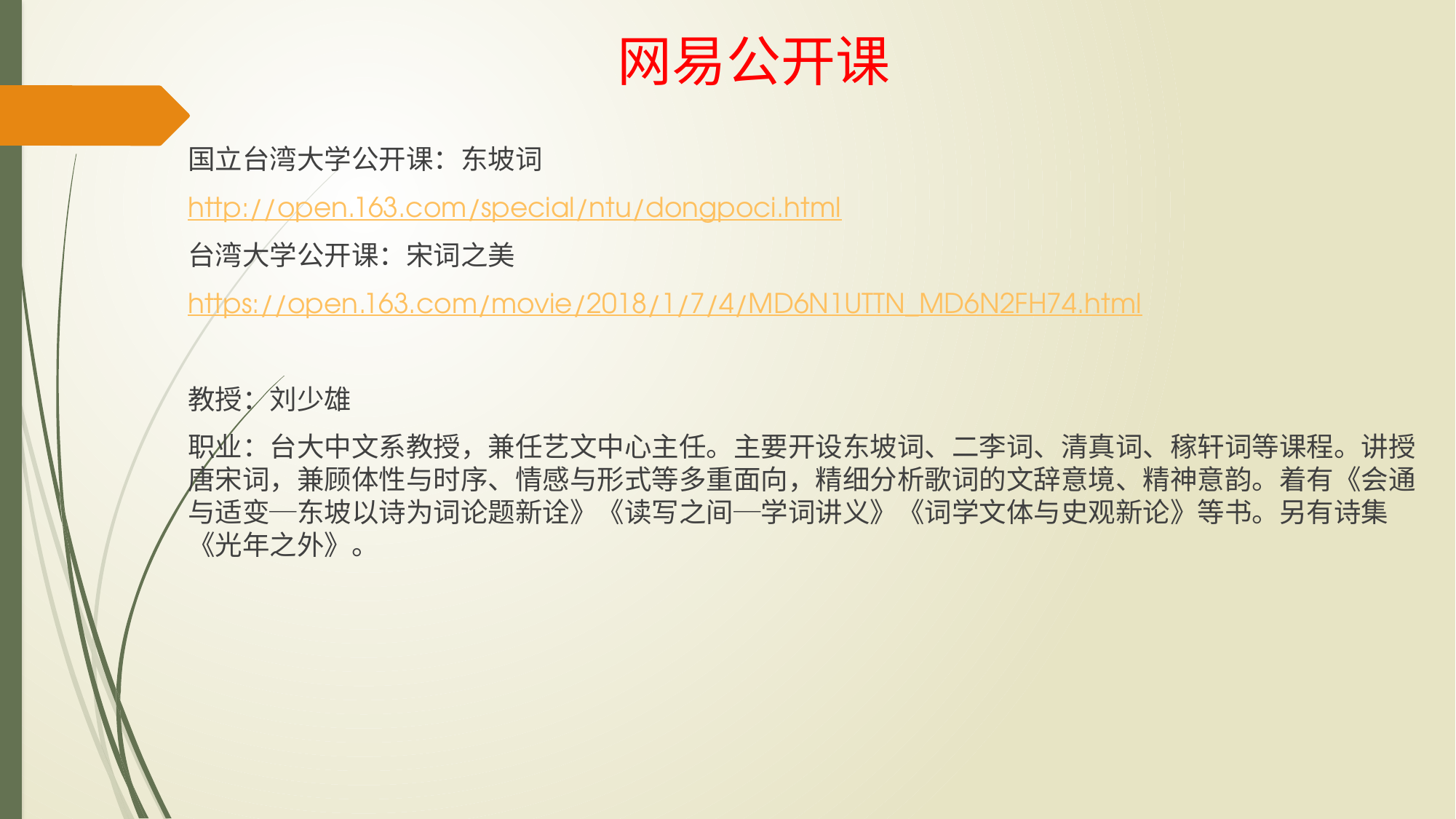

# 网易公开课
国立台湾大学公开课：东坡词
http://open.163.com/special/ntu/dongpoci.html
台湾大学公开课：宋词之美
https://open.163.com/movie/2018/1/7/4/MD6N1UTTN_MD6N2FH74.html

教授：刘少雄
职业：台大中文系教授，兼任艺文中心主任。主要开设东坡词、二李词、清真词、稼轩词等课程。讲授唐宋词，兼顾体性与时序、情感与形式等多重面向，精细分析歌词的文辞意境、精神意韵。着有《会通与适变─东坡以诗为词论题新诠》《读写之间─学词讲义》《词学文体与史观新论》等书。另有诗集《光年之外》。